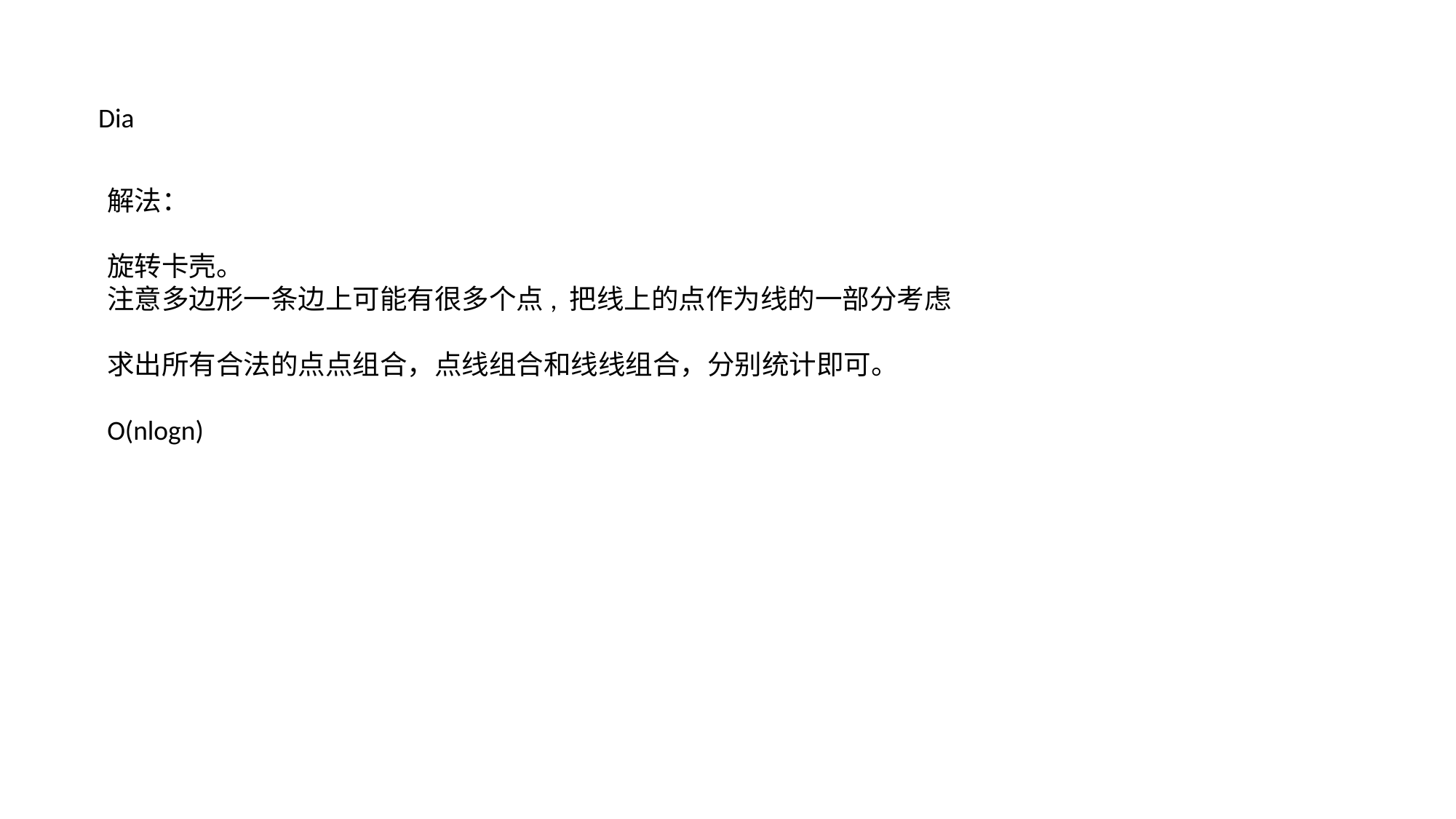

Dia
解法：

旋转卡壳。
注意多边形一条边上可能有很多个点, 把线上的点作为线的一部分考虑

求出所有合法的点点组合，点线组合和线线组合，分别统计即可。

O(nlogn)